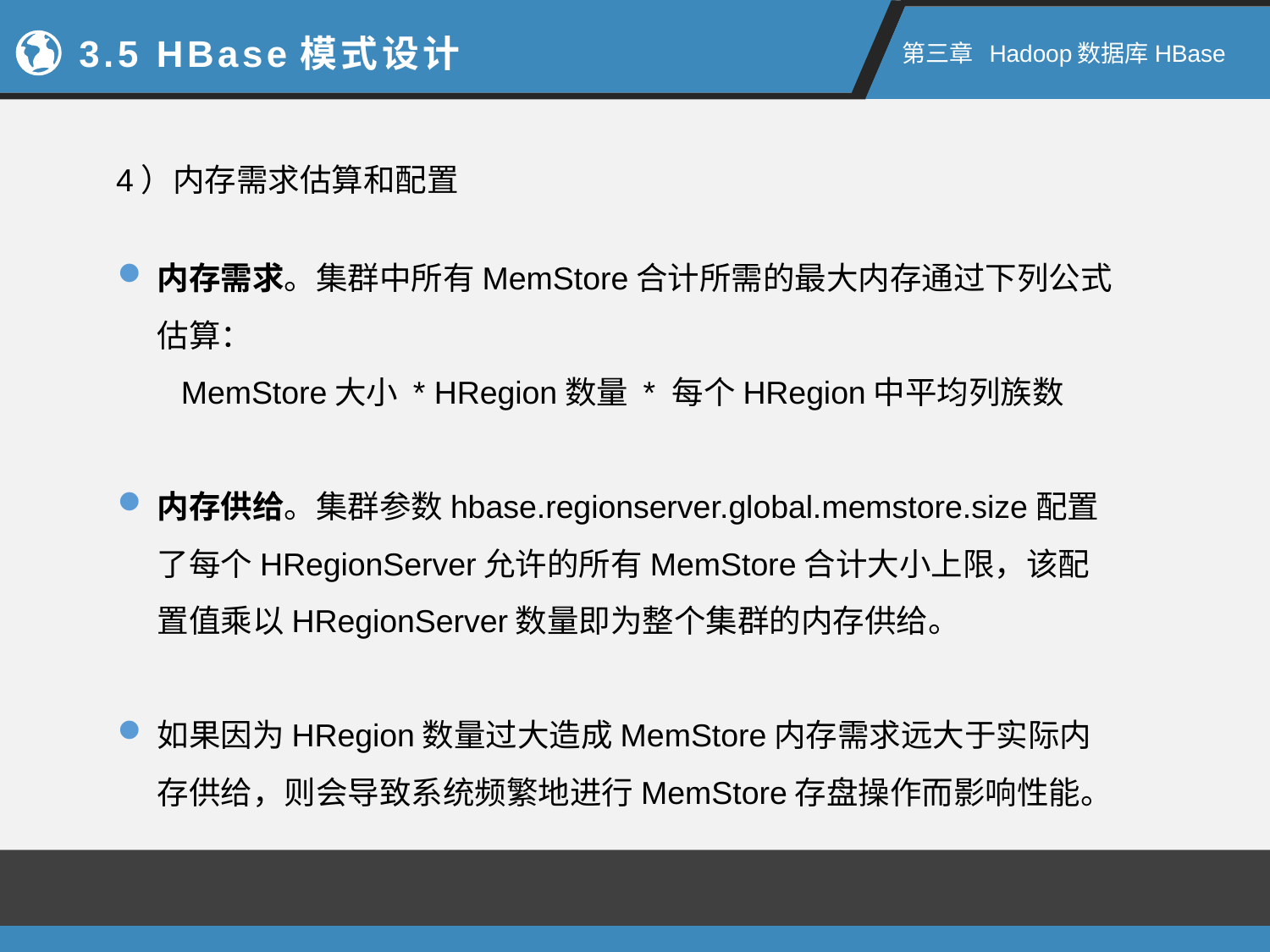

3.5 HBase模式设计

第三章  Hadoop数据库HBase
4）内存需求估算和配置
内存需求。集群中所有MemStore合计所需的最大内存通过下列公式估算：
MemStore大小 * HRegion数量 * 每个HRegion中平均列族数

内存供给。集群参数hbase.regionserver.global.memstore.size配置了每个HRegionServer允许的所有MemStore合计大小上限，该配置值乘以HRegionServer数量即为整个集群的内存供给。

如果因为HRegion数量过大造成MemStore内存需求远大于实际内存供给，则会导致系统频繁地进行MemStore存盘操作而影响性能。